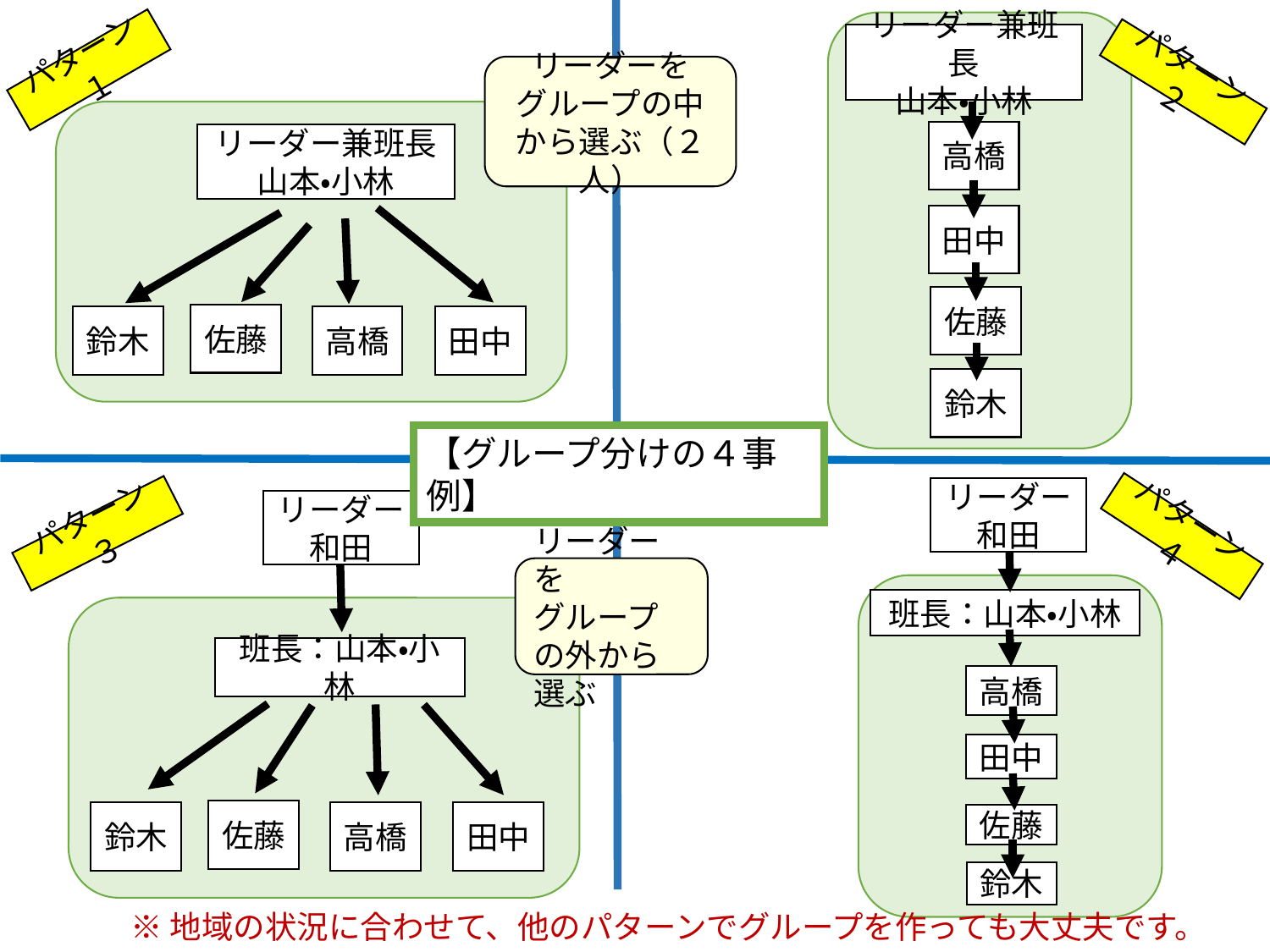

リーダー兼班長
山本・小林
パターン１
リーダーを
グループの中から選ぶ（２人）
パターン２

高橋
リーダー兼班長
山本・小林
田中
佐藤
佐藤
鈴木
高橋
田中
鈴木
【グループ分けの４事例】
リーダー
和田
リーダー
和田
パターン３
パターン４
リーダーを
グループの外から選ぶ

班長：山本・小林

班長：山本・小林
高橋
田中
佐藤
鈴木
高橋
田中
佐藤
鈴木
※地域の状況に合わせて、他のパターンでグループを作っても大丈夫です。